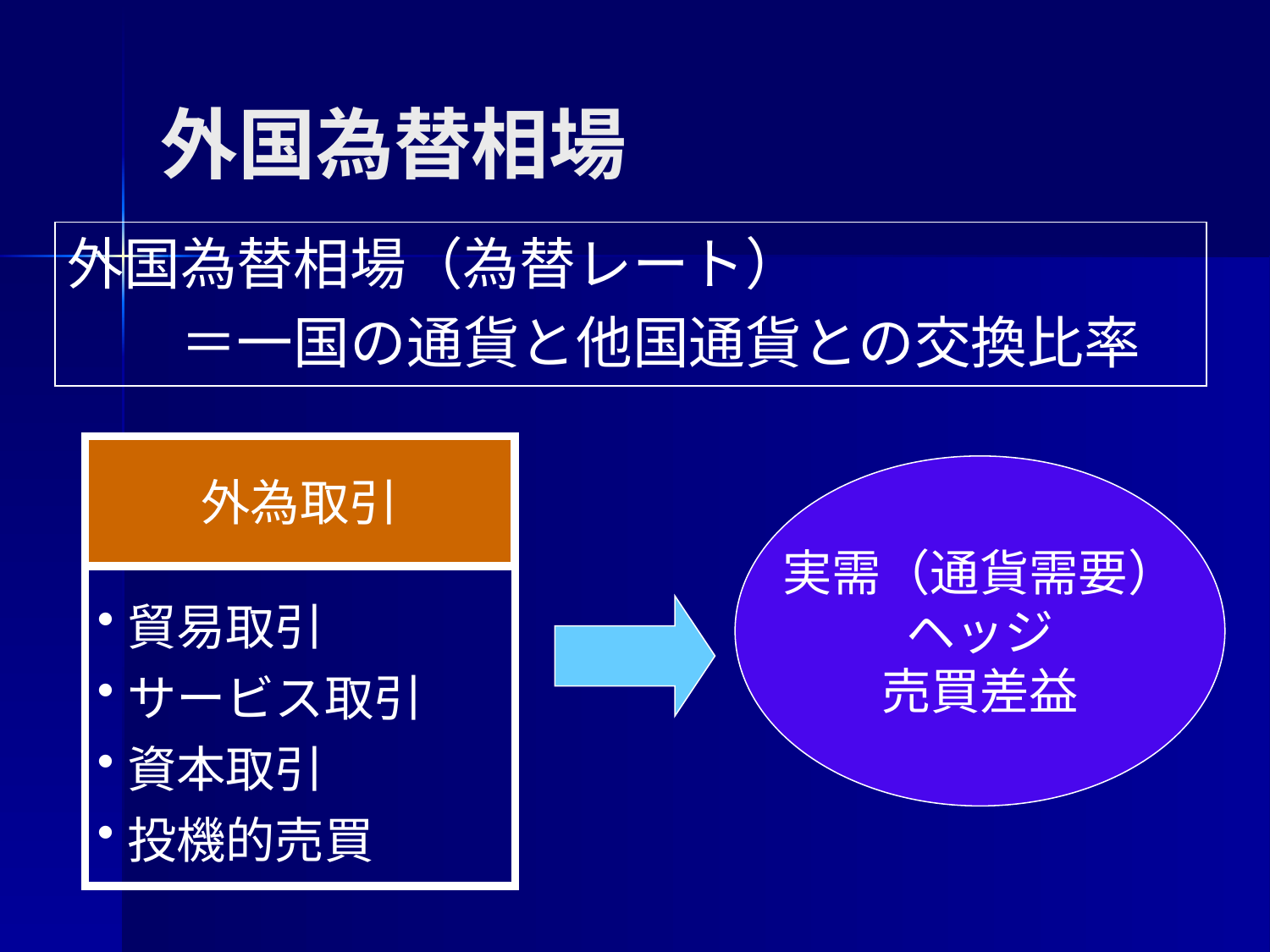

# 外国為替相場
外国為替相場（為替レート）
　　＝一国の通貨と他国通貨との交換比率

外為取引
実需（通貨需要）
ヘッジ
売買差益
貿易取引
サービス取引
資本取引
投機的売買